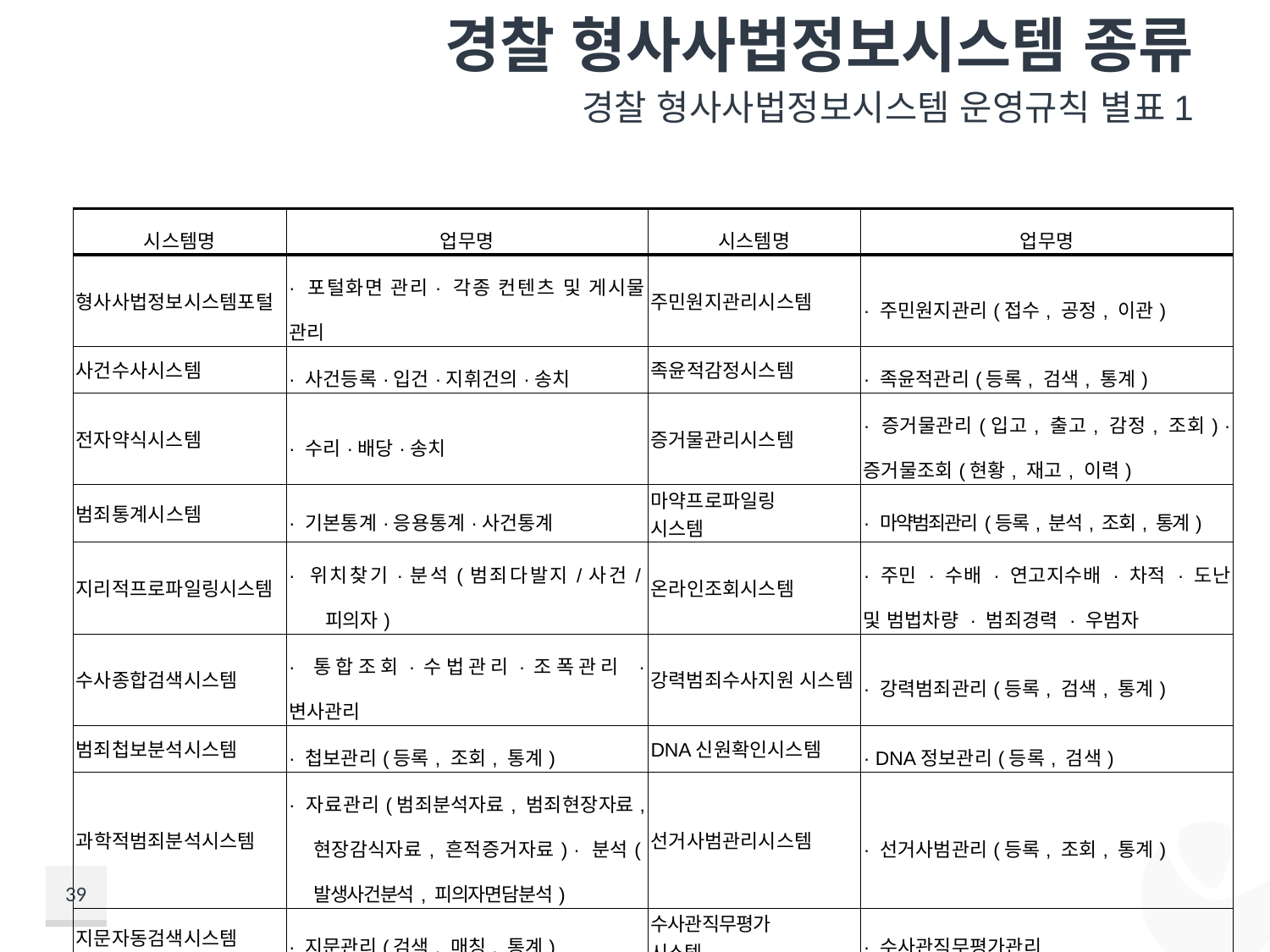

# 경찰 형사사법정보시스템 종류
경찰 형사사법정보시스템 운영규칙 별표1

| 시스템명 | 업무명 | 시스템명 | 업무명 |
| --- | --- | --- | --- |
| 형사사법정보시스템포털 | · 포털화면 관리· 각종 컨텐츠 및 게시물 관리 | 주민원지관리시스템 | · 주민원지관리(접수, 공정, 이관) |
| 사건수사시스템 | · 사건등록·입건·지휘건의·송치 | 족윤적감정시스템 | · 족윤적관리(등록, 검색, 통계) |
| 전자약식시스템 | · 수리·배당·송치 | 증거물관리시스템 | · 증거물관리(입고, 출고, 감정, 조회) · 증거물조회(현황, 재고, 이력) |
| 범죄통계시스템 | · 기본통계·응용통계·사건통계 | 마약프로파일링 시스템 | · 마약범죄관리(등록, 분석, 조회, 통계) |
| 지리적프로파일링시스템 | · 위치찾기·분석(범죄다발지/사건/피의자) | 온라인조회시스템 | · 주민 · 수배 · 연고지수배 · 차적 · 도난 및 범법차량 · 범죄경력 · 우범자 |
| 수사종합검색시스템 | · 통합조회·수법관리·조폭관리 · 변사관리 | 강력범죄수사지원 시스템 | · 강력범죄관리(등록, 검색, 통계) |
| 범죄첩보분석시스템 | · 첩보관리(등록, 조회, 통계) | DNA신원확인시스템 | · DNA정보관리(등록, 검색) |
| 과학적범죄분석시스템 | · 자료관리(범죄분석자료, 범죄현장자료, 현장감식자료, 흔적증거자료) · 분석(발생사건분석, 피의자면담분석) | 선거사범관리시스템 | · 선거사범관리(등록, 조회, 통계) |
| 지문자동검색시스템 | · 지문관리(검색, 매칭, 통계) | 수사관직무평가 시스템 | · 수사관직무평가관리 |
| 전자수사자료표 | · 수사자료표관리(스캔, 작성) · 전과반영 | 실종자종합관리 시스템 | · 실종 수사 |
39